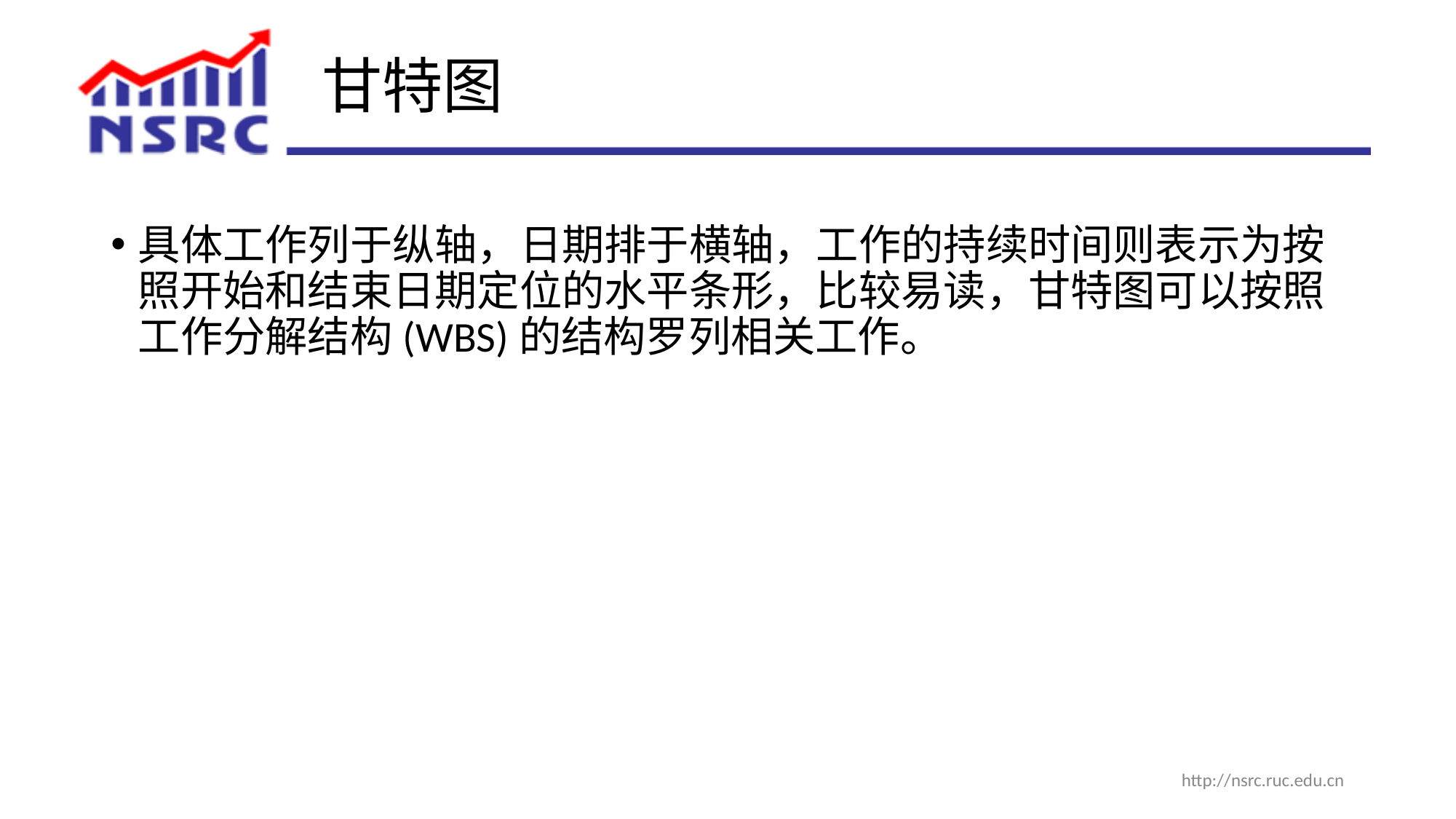

# 甘特图
具体工作列于纵轴，日期排于横轴，工作的持续时间则表示为按照开始和结束日期定位的水平条形，比较易读，甘特图可以按照工作分解结构(WBS)的结构罗列相关工作。